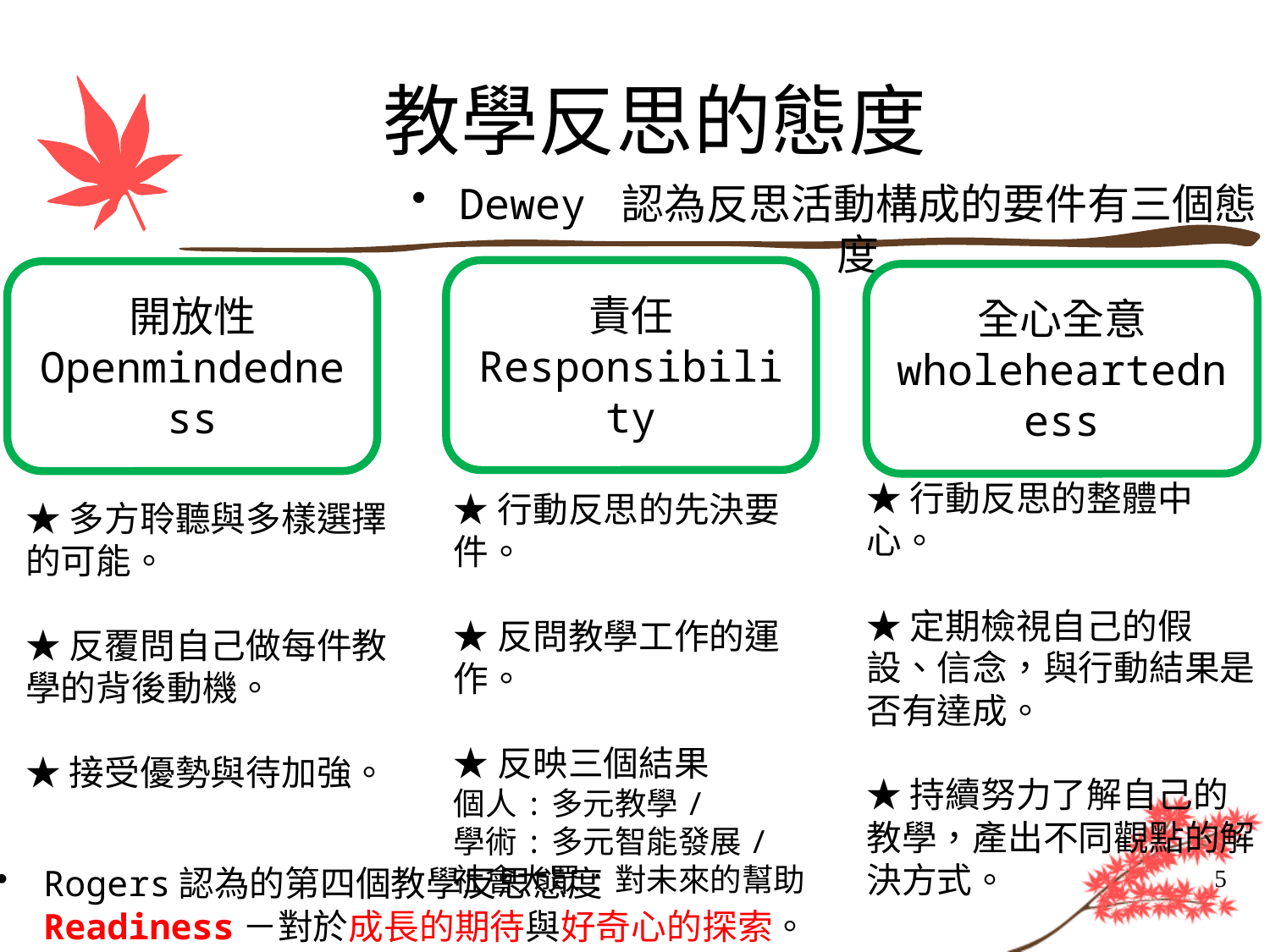

# 教學反思的態度
Dewey 認為反思活動構成的要件有三個態度

責任
Responsibility
開放性
Openmindedness
全心全意
wholeheartedness
★行動反思的整體中心。

★定期檢視自己的假設、信念，與行動結果是否有達成。

★持續努力了解自己的教學，產出不同觀點的解決方式。

★行動反思的先決要件。

★反問教學工作的運作。

★反映三個結果
個人:多元教學/
學術:多元智能發展/
社會大眾:對未來的幫助

★多方聆聽與多樣選擇的可能。

★反覆問自己做每件教學的背後動機。

★接受優勢與待加強。
Rogers認為的第四個教學反思態度 Readiness－對於成長的期待與好奇心的探索。

5